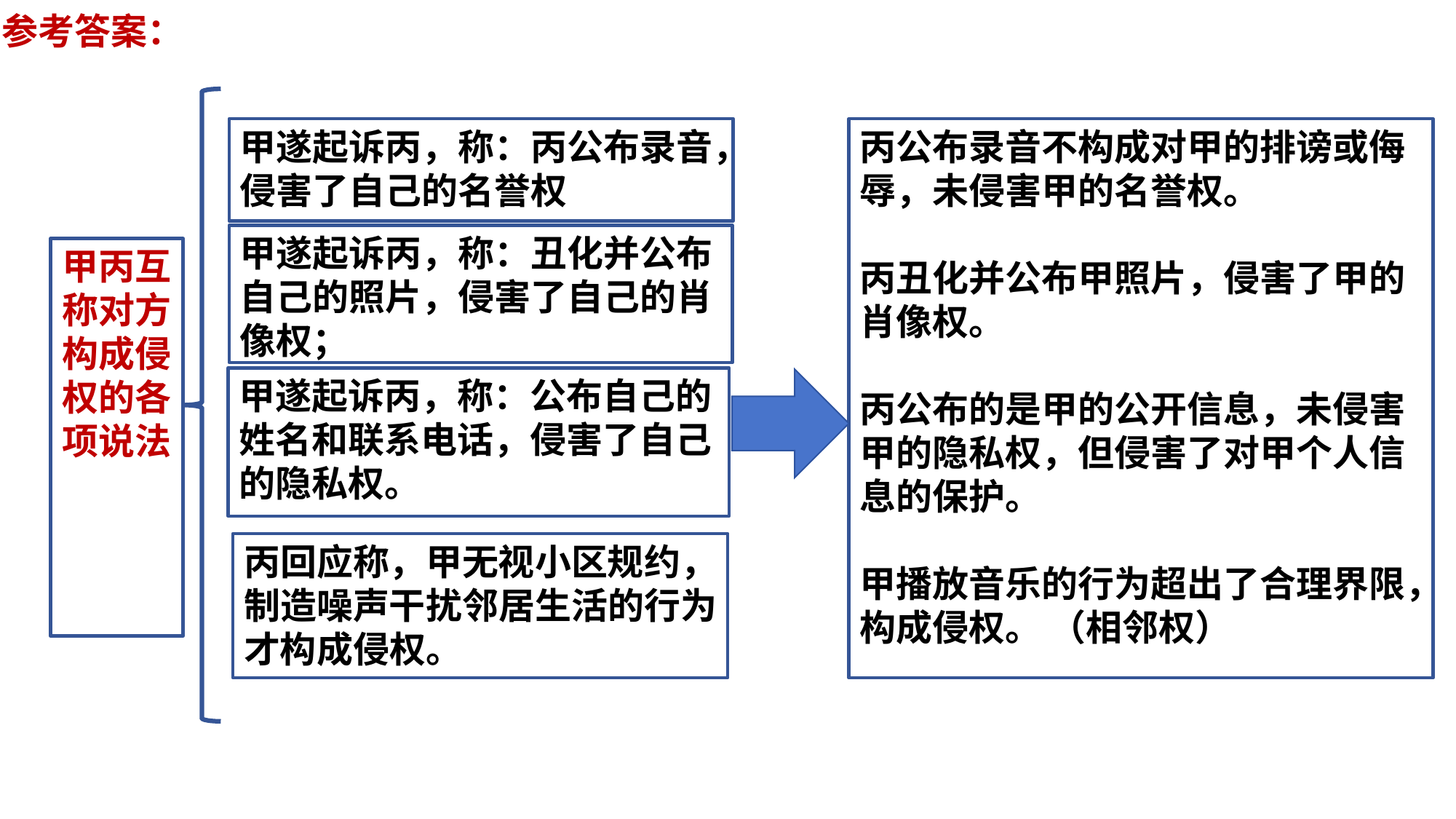

参考答案：

甲遂起诉丙，称：丙公布录音，侵害了自己的名誉权
丙公布录音不构成对甲的排谤或侮辱，未侵害甲的名誉权。

丙丑化并公布甲照片，侵害了甲的肖像权。

丙公布的是甲的公开信息，未侵害甲的隐私权，但侵害了对甲个人信息的保护。

甲播放音乐的行为超出了合理界限，构成侵权。 （相邻权）
甲遂起诉丙，称：丑化并公布自己的照片，侵害了自己的肖像权；
甲丙互称对方构成侵权的各项说法
甲遂起诉丙，称：公布自己的姓名和联系电话，侵害了自己的隐私权。

丙回应称，甲无视小区规约，制造噪声干扰邻居生活的行为才构成侵权。